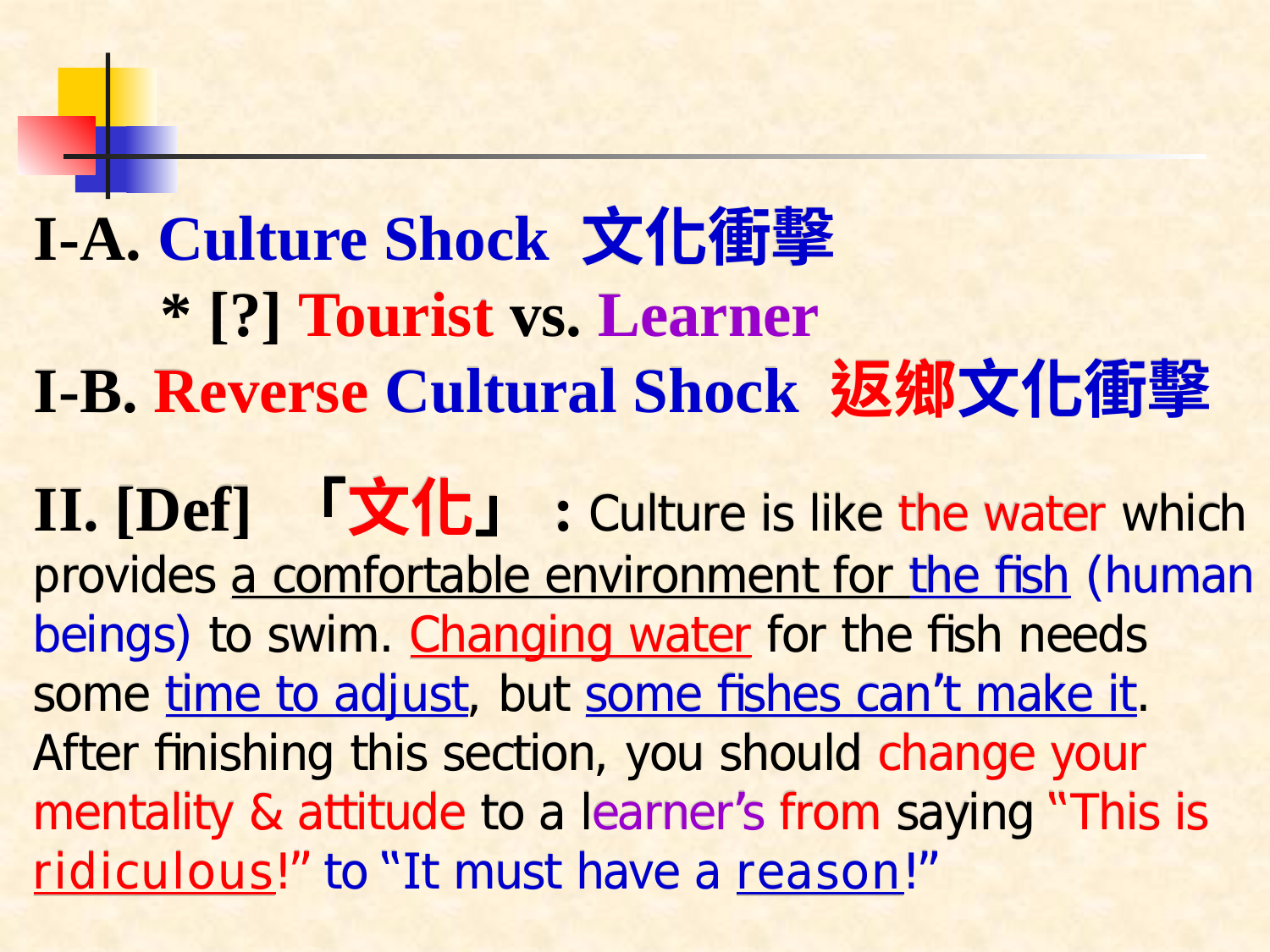

I-A. Culture Shock 文化衝擊
	     * [?] Tourist vs. Learner
I-B. Reverse Cultural Shock 返鄉文化衝擊

II. [Def] 「文化」: Culture is like the water which provides a comfortable environment for the fish (human beings) to swim. Changing water for the fish needs some time to adjust, but some fishes can’t make it. After finishing this section, you should change your mentality & attitude to a learner’s from saying “This is ridiculous!” to “It must have a reason!”